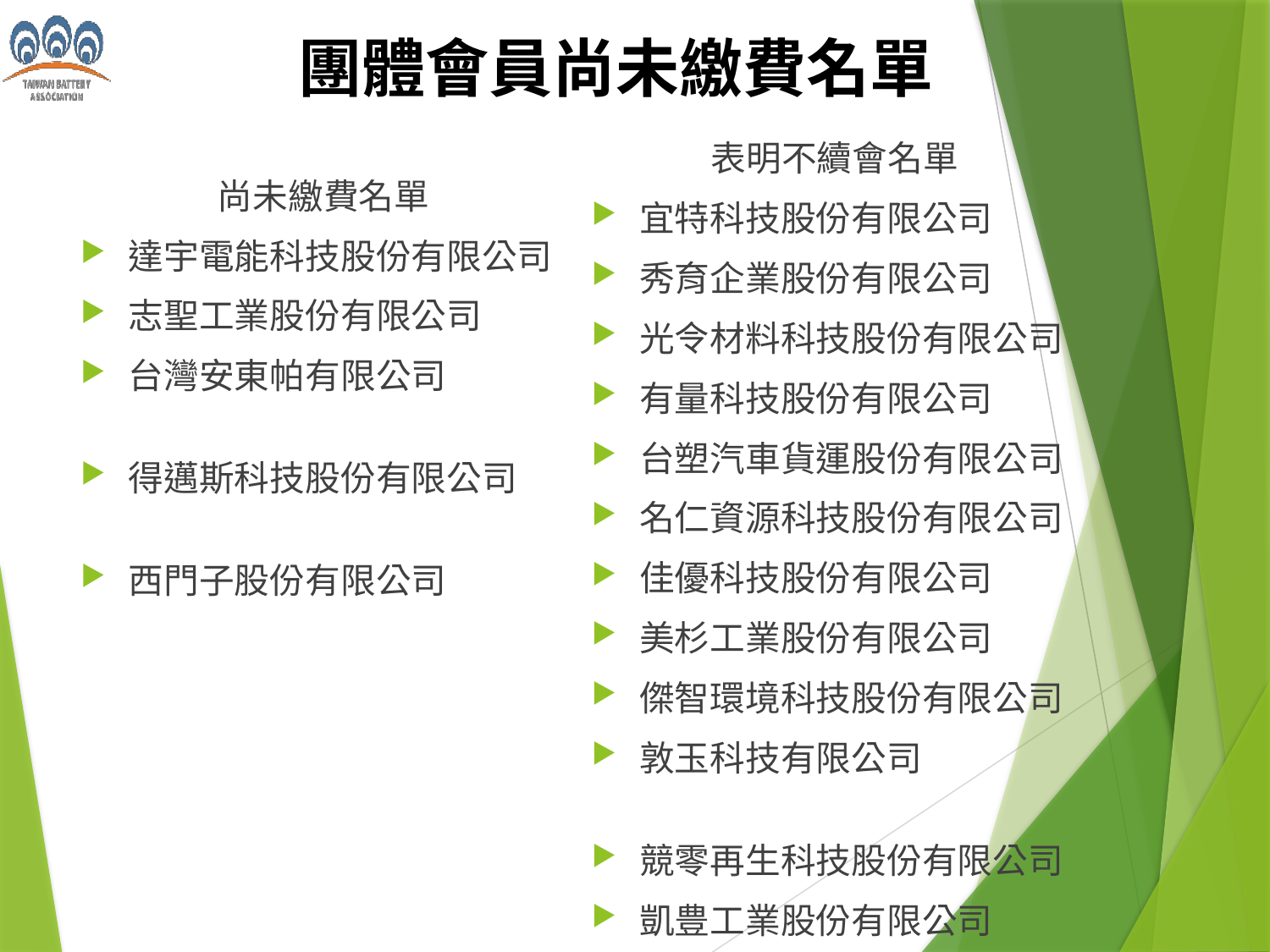

# 團體會員尚未繳費名單
表明不續會名單
宜特科技股份有限公司
秀育企業股份有限公司
光令材料科技股份有限公司
有量科技股份有限公司
台塑汽車貨運股份有限公司
名仁資源科技股份有限公司
佳優科技股份有限公司
美杉工業股份有限公司
傑智環境科技股份有限公司
敦玉科技有限公司
競零再生科技股份有限公司
凱豊工業股份有限公司
尚未繳費名單
達宇電能科技股份有限公司
志聖工業股份有限公司
台灣安東帕有限公司
得邁斯科技股份有限公司
西門子股份有限公司